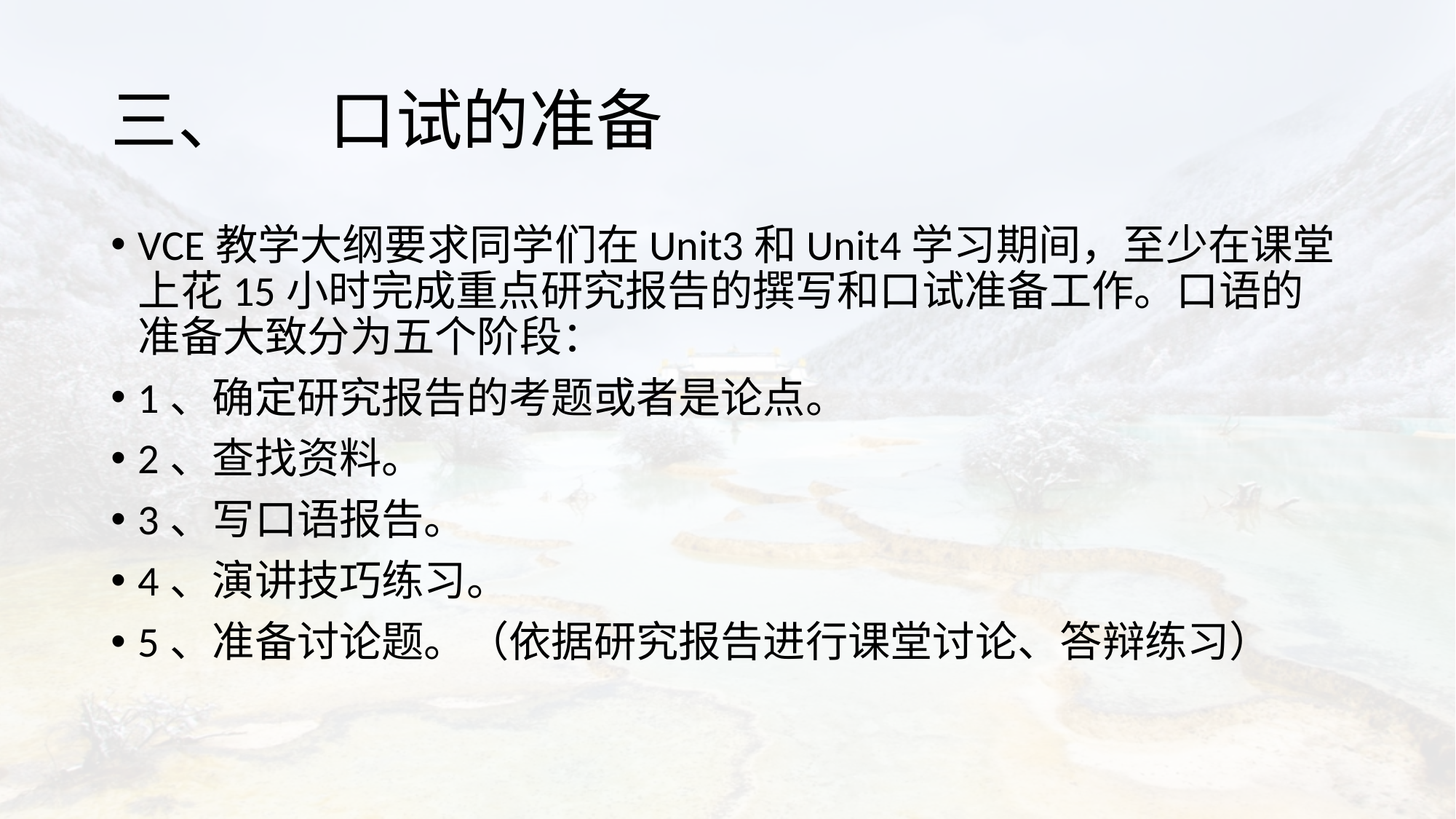

# 三、	口试的准备
VCE教学大纲要求同学们在Unit3和Unit4学习期间，至少在课堂上花15小时完成重点研究报告的撰写和口试准备工作。口语的准备大致分为五个阶段：
1、确定研究报告的考题或者是论点。
2、查找资料。
3、写口语报告。
4、演讲技巧练习。
5、准备讨论题。（依据研究报告进行课堂讨论、答辩练习）